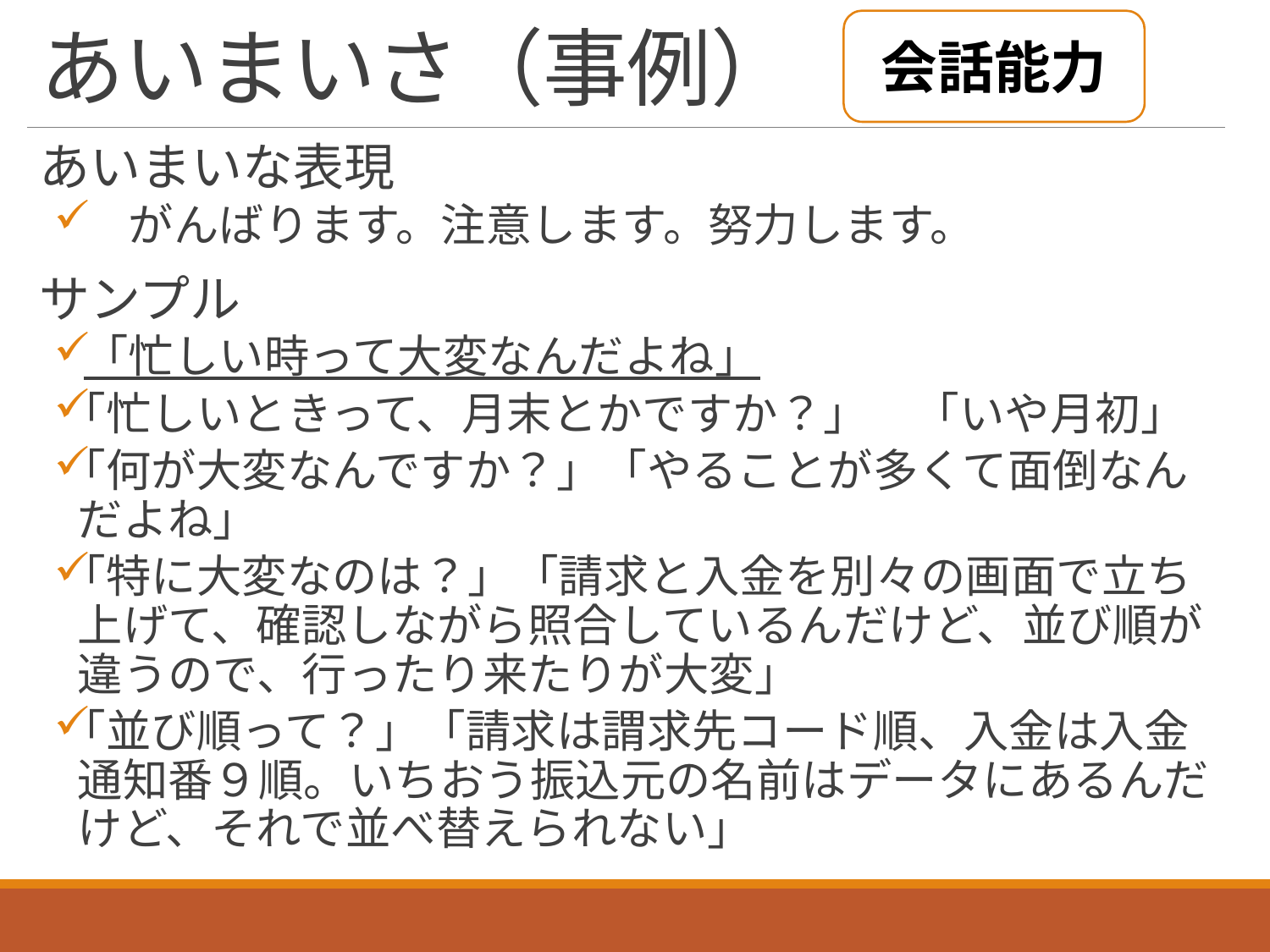

会話能力
# あいまいさ（事例）
あいまいな表現
　がんばります。注意します。努力します。
サンプル
「忙しい時って大変なんだよね」
｢忙しいときって、月末とかですか？｣　　｢いや月初｣
｢何が大変なんですか？｣　｢やることが多くて面倒なんだよね｣
｢特に大変なのは？｣　｢請求と入金を別々の画面で立ち上げて、確認しながら照合しているんだけど、並び順が違うので、行ったり来たりが大変｣
｢並び順って？｣　｢請求は謂求先コード順、入金は入金通知番９順。いちおう振込元の名前はデータにあるんだけど、それで並べ替えられない｣